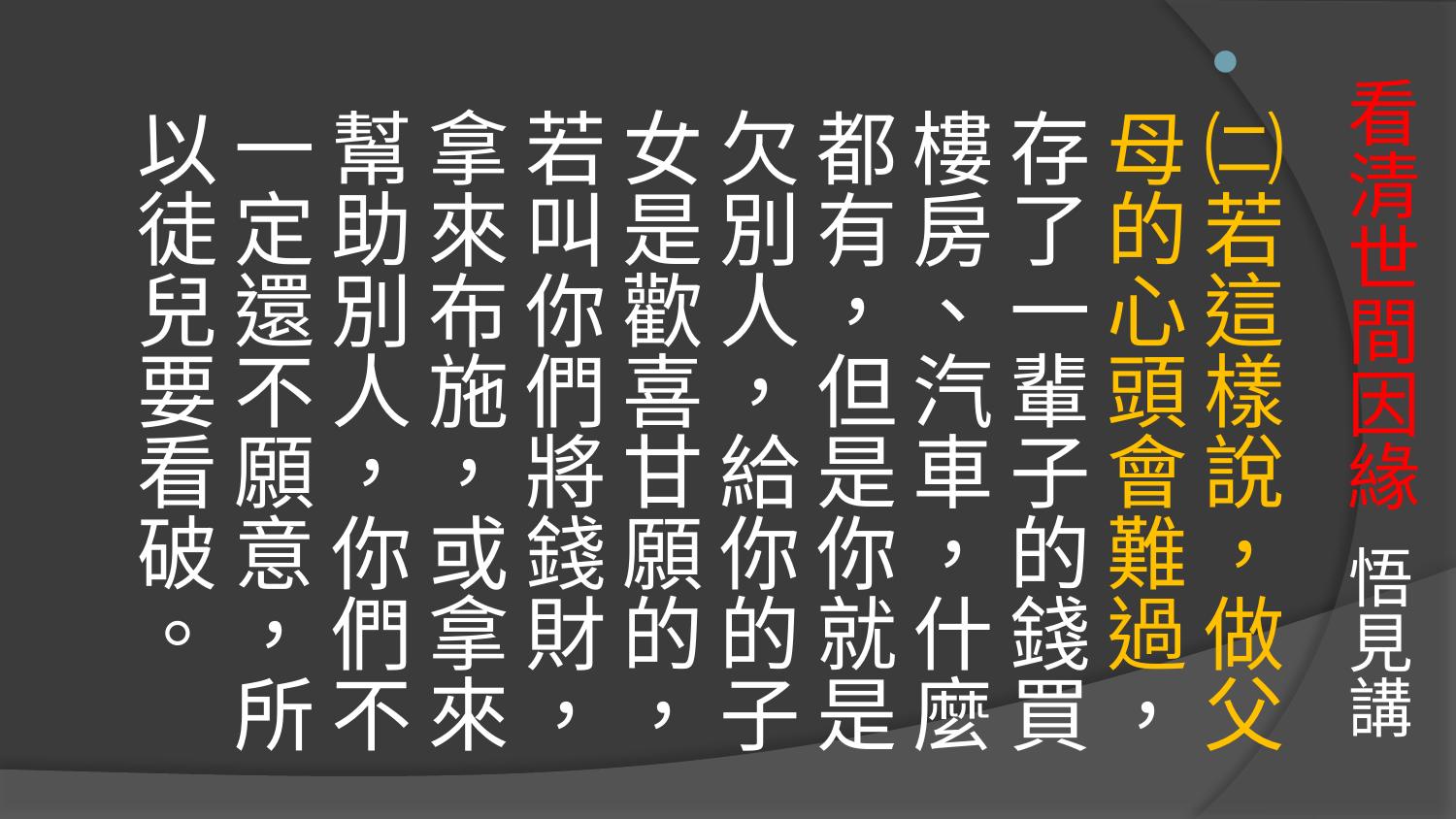

# 看清世間因緣  悟見講
㈡若這樣說，做父母的心頭會難過，存了一輩子的錢買樓房、汽車，什麼都有，但是你就是欠別人，給你的子女是歡喜甘願的，若叫你們將錢財，拿來布施，或拿來幫助別人，你們不一定還不願意，所以徒兒要看破。